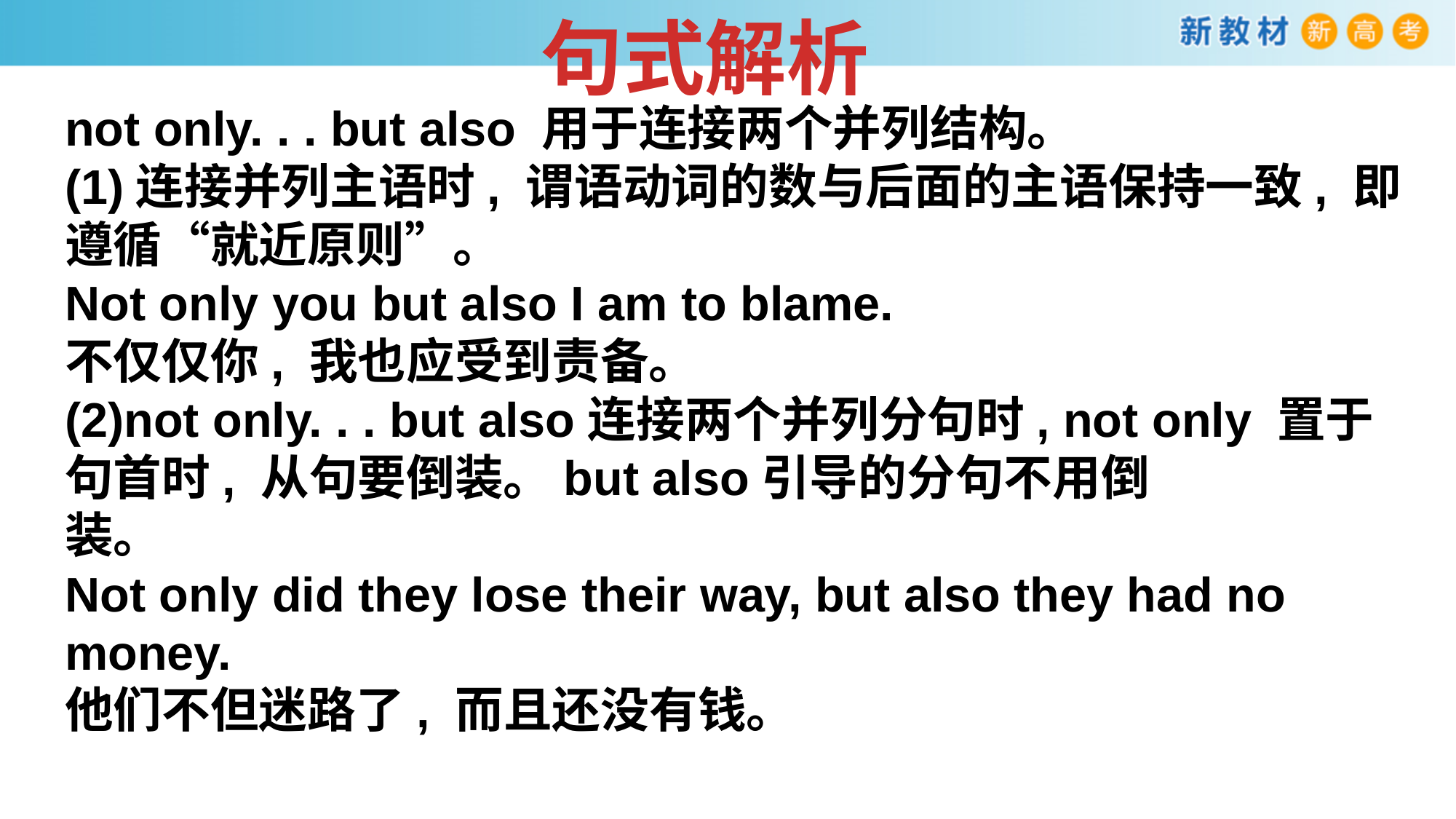

句式解析
not only. . . but also 用于连接两个并列结构。
(1)连接并列主语时, 谓语动词的数与后面的主语保持一致, 即遵循“就近原则”。
Not only you but also I am to blame.
不仅仅你, 我也应受到责备。
(2)not only. . . but also连接两个并列分句时, not only 置于句首时, 从句要倒装。but also引导的分句不用倒
装。
Not only did they lose their way, but also they had no
money.
他们不但迷路了, 而且还没有钱。